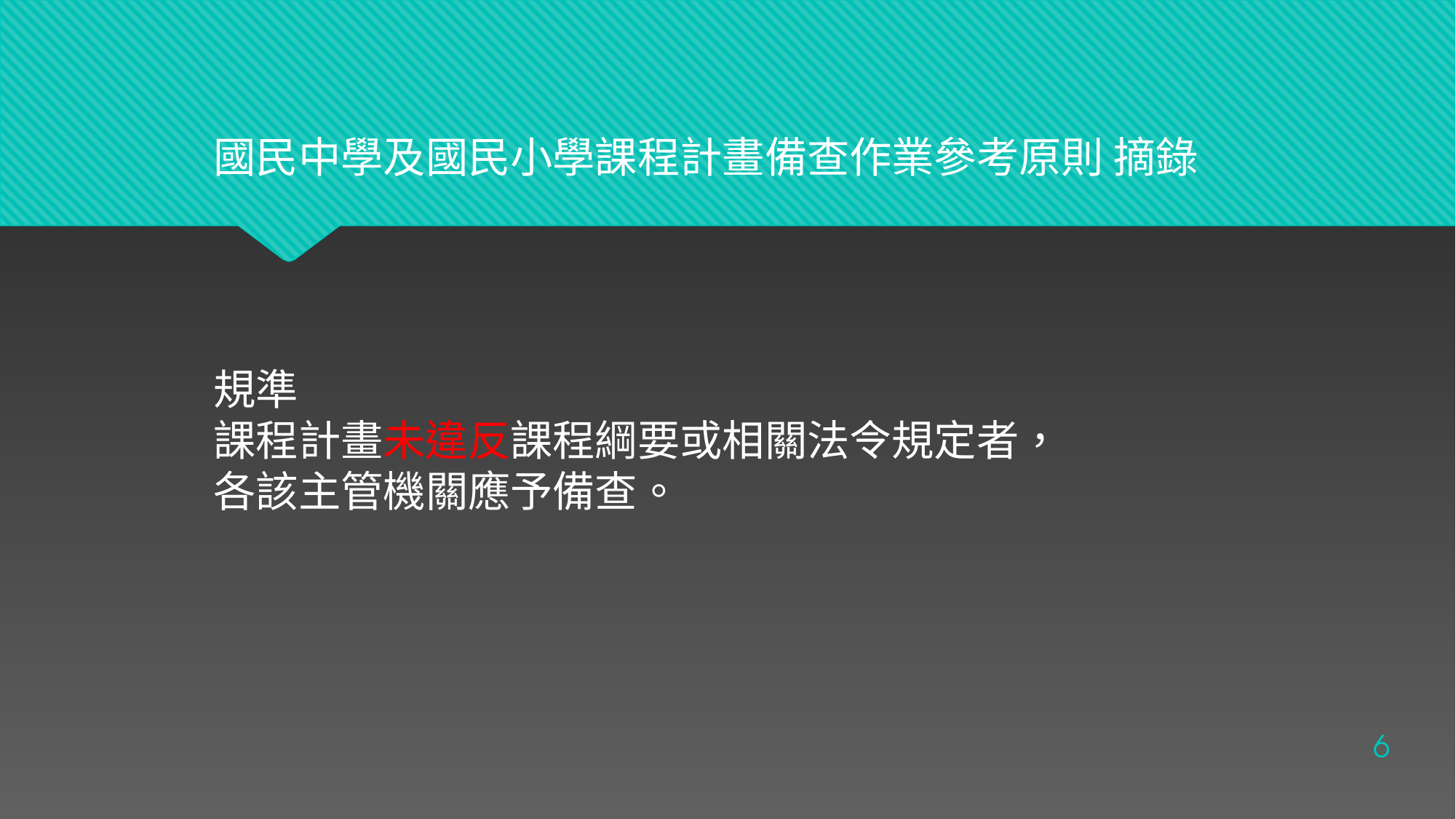

國民中學及國民小學課程計畫備查作業參考原則 摘錄
規準
課程計畫未違反課程綱要或相關法令規定者，
各該主管機關應予備查。
6